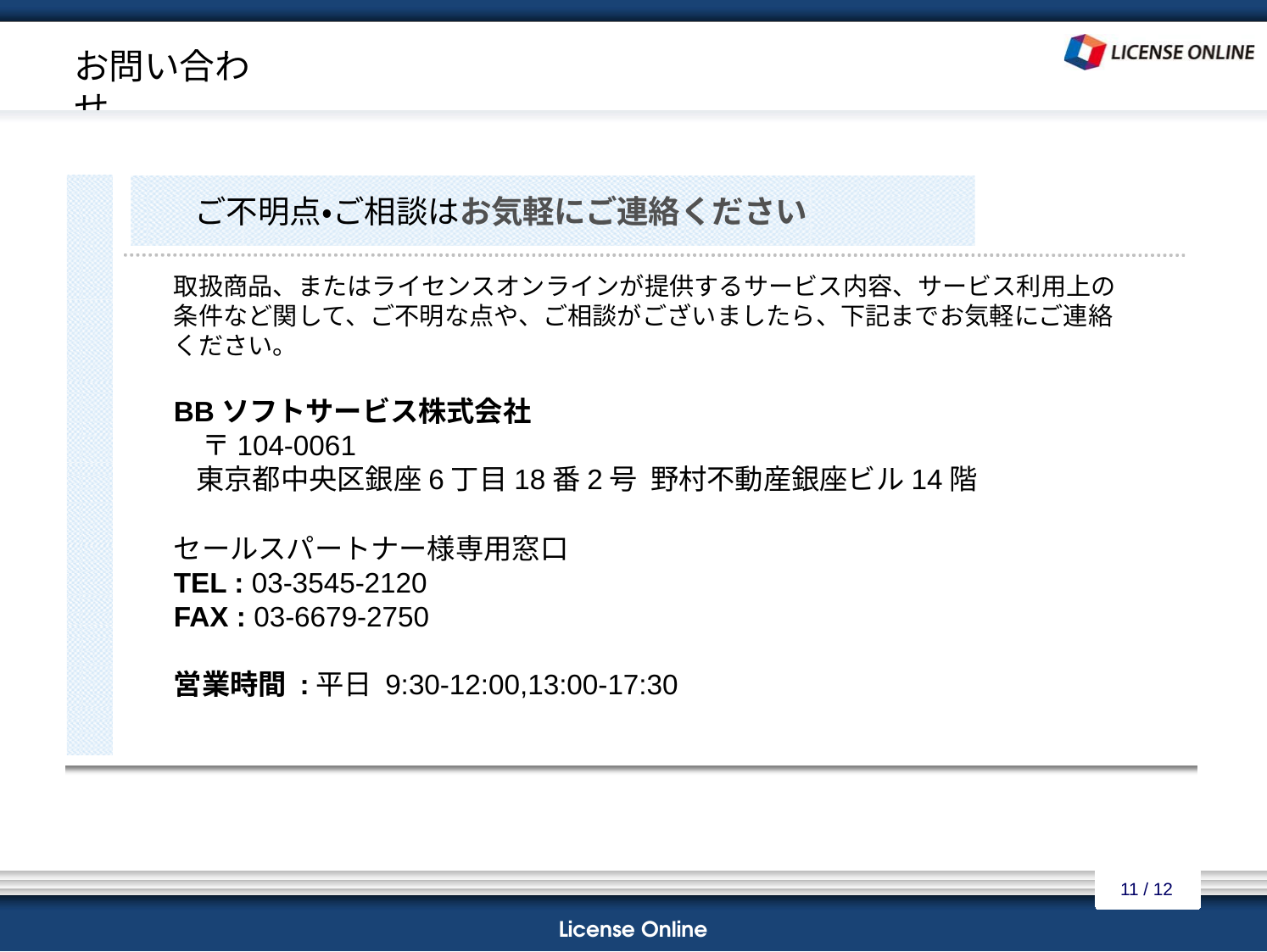

# お問い合わせ

　　ご不明点・ご相談はお気軽にご連絡ください

取扱商品、またはライセンスオンラインが提供するサービス内容、サービス利用上の条件など関して、ご不明な点や、ご相談がございましたら、下記までお気軽にご連絡ください。
BBソフトサービス株式会社
　〒104-0061 
  東京都中央区銀座6丁目18番2号  野村不動産銀座ビル14階
セールスパートナー様専用窓口
TEL : 03-3545-2120
FAX : 03-6679-2750
営業時間 :平日 9:30-12:00,13:00-17:30

11 / 12
License Online